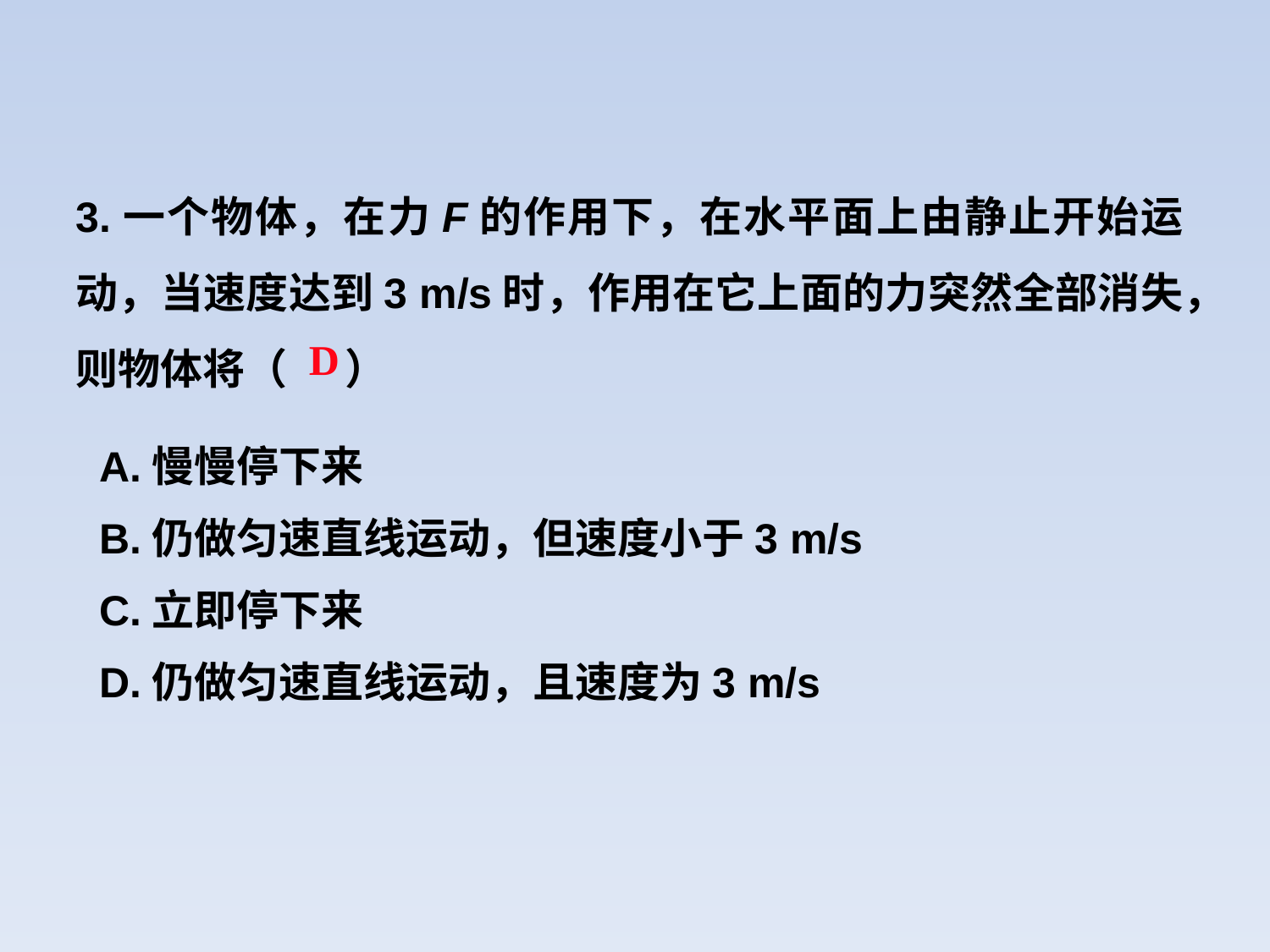

3.一个物体，在力F的作用下，在水平面上由静止开始运动，当速度达到3 m/s时，作用在它上面的力突然全部消失，则物体将（      ）
  A.慢慢停下来
  B.仍做匀速直线运动，但速度小于3 m/s
  C.立即停下来
  D.仍做匀速直线运动，且速度为3 m/s
D